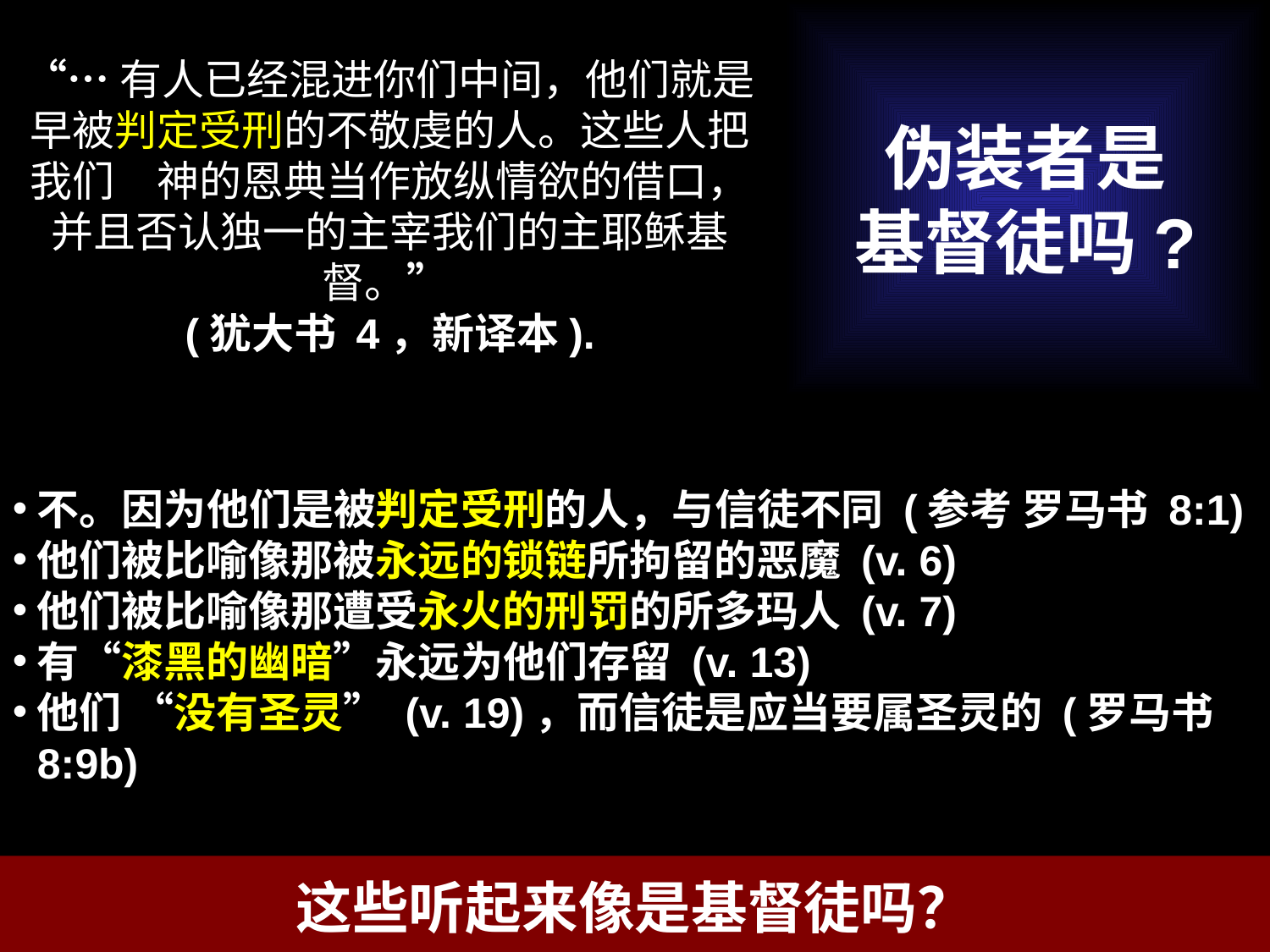

# 伪装者是 基督徒吗?

“…有人已经混进你们中间，他们就是早被判定受刑的不敬虔的人。这些人把我们　神的恩典当作放纵情欲的借口，并且否认独一的主宰我们的主耶稣基督。”
(犹大书 4，新译本).
不。因为他们是被判定受刑的人，与信徒不同 (参考 罗马书 8:1)
他们被比喻像那被永远的锁链所拘留的恶魔 (v. 6)
他们被比喻像那遭受永火的刑罚的所多玛人 (v. 7)
有“漆黑的幽暗”永远为他们存留 (v. 13)
他们 “没有圣灵” (v. 19)，而信徒是应当要属圣灵的 (罗马书 8:9b)
这些听起来像是基督徒吗？